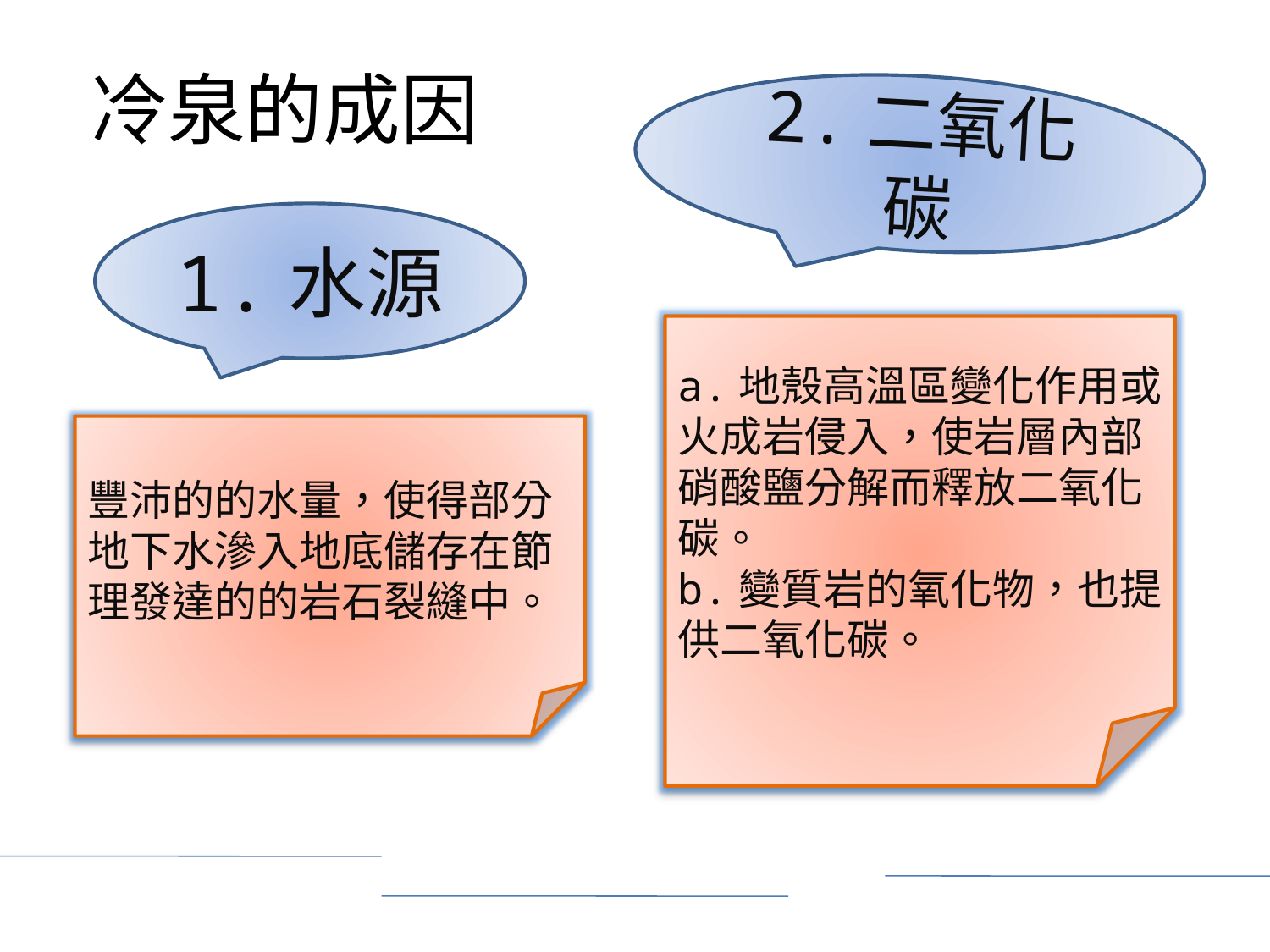

# 冷泉的成因
2.二氧化碳

1.水源
a.地殼高溫區變化作用或火成岩侵入，使岩層內部硝酸鹽分解而釋放二氧化碳。
b.變質岩的氧化物，也提供二氧化碳。
豐沛的的水量，使得部分地下水滲入地底儲存在節理發達的的岩石裂縫中。